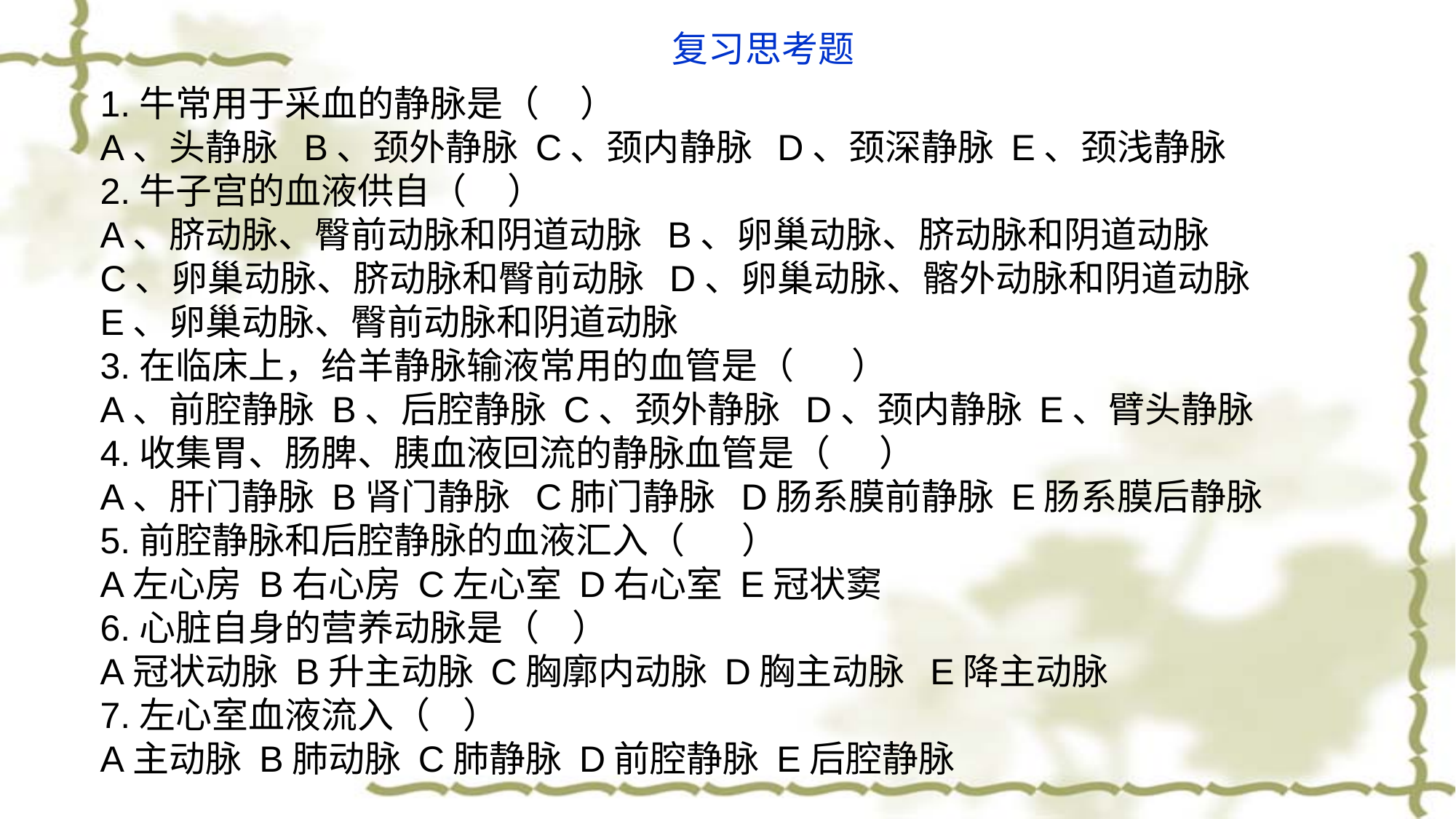

复习思考题
1.牛常用于采血的静脉是（     ）
A、头静脉  B、颈外静脉 C、颈内静脉  D、颈深静脉 E、颈浅静脉
2.牛子宫的血液供自（     ）
A、脐动脉、臀前动脉和阴道动脉  B、卵巢动脉、脐动脉和阴道动脉
C、卵巢动脉、脐动脉和臀前动脉  D、卵巢动脉、髂外动脉和阴道动脉
E、卵巢动脉、臀前动脉和阴道动脉
3.在临床上，给羊静脉输液常用的血管是（       ）
A、前腔静脉 B、后腔静脉 C、颈外静脉  D、颈内静脉 E、臂头静脉
4.收集胃、肠脾、胰血液回流的静脉血管是（      ）
A、肝门静脉 B肾门静脉  C肺门静脉  D肠系膜前静脉 E肠系膜后静脉
5.前腔静脉和后腔静脉的血液汇入（       ）
A左心房 B右心房 C左心室 D右心室 E冠状窦
6.心脏自身的营养动脉是（    ）
A冠状动脉 B升主动脉 C胸廓内动脉 D胸主动脉  E降主动脉
7.左心室血液流入（    ）
A主动脉 B肺动脉 C肺静脉 D前腔静脉 E后腔静脉